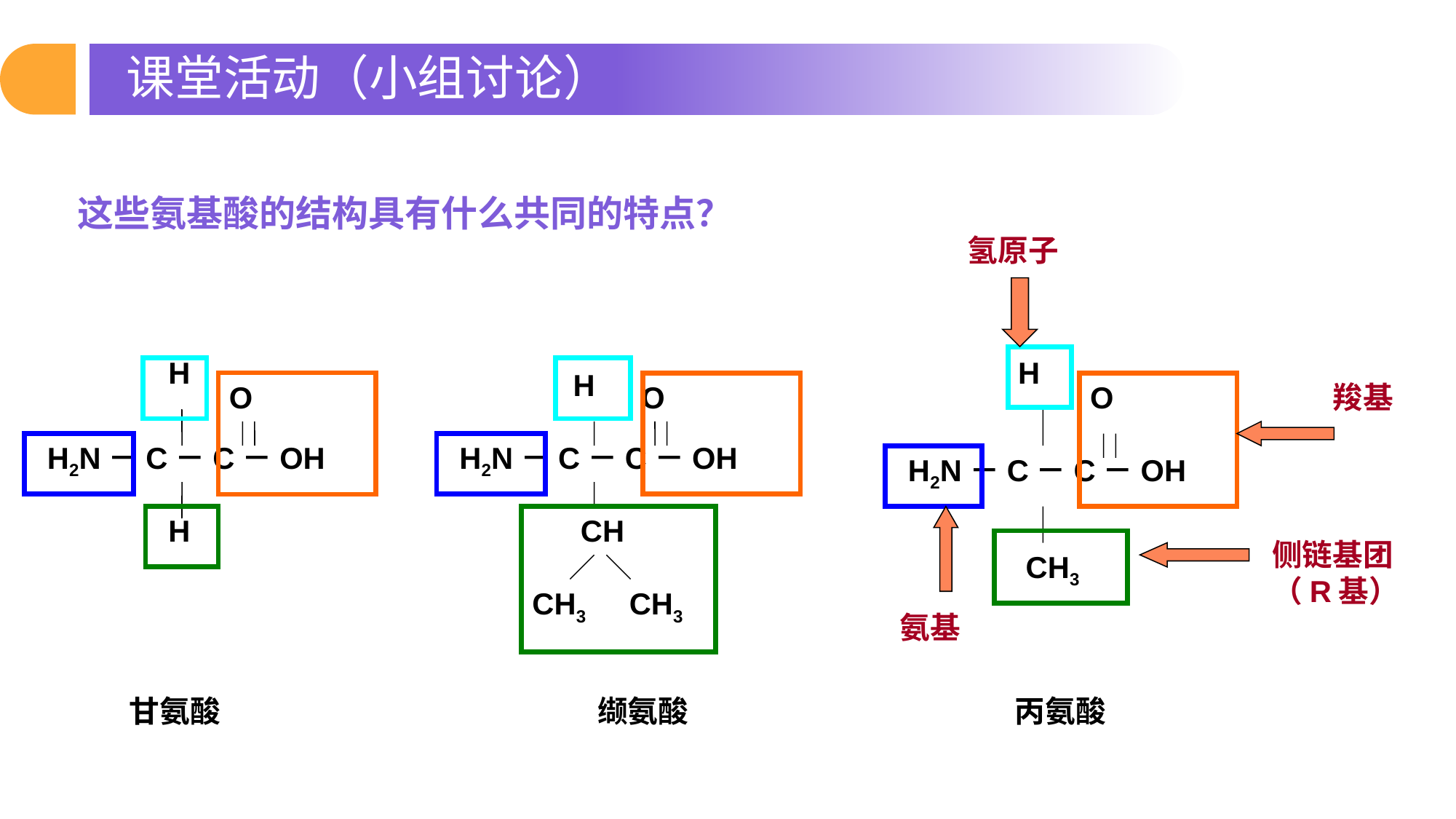

课堂活动（小组讨论）
这些氨基酸的结构具有什么共同的特点？
氢原子

    H
O
H2N－C－C－OH
H

   H
O
H2N－C－C－OH
 CH3

  H
O
H2N－C－C－OH
CH
CH3
CH3

羧基

侧链基团（R基）

   氨基
甘氨酸
 缬氨酸
 丙氨酸